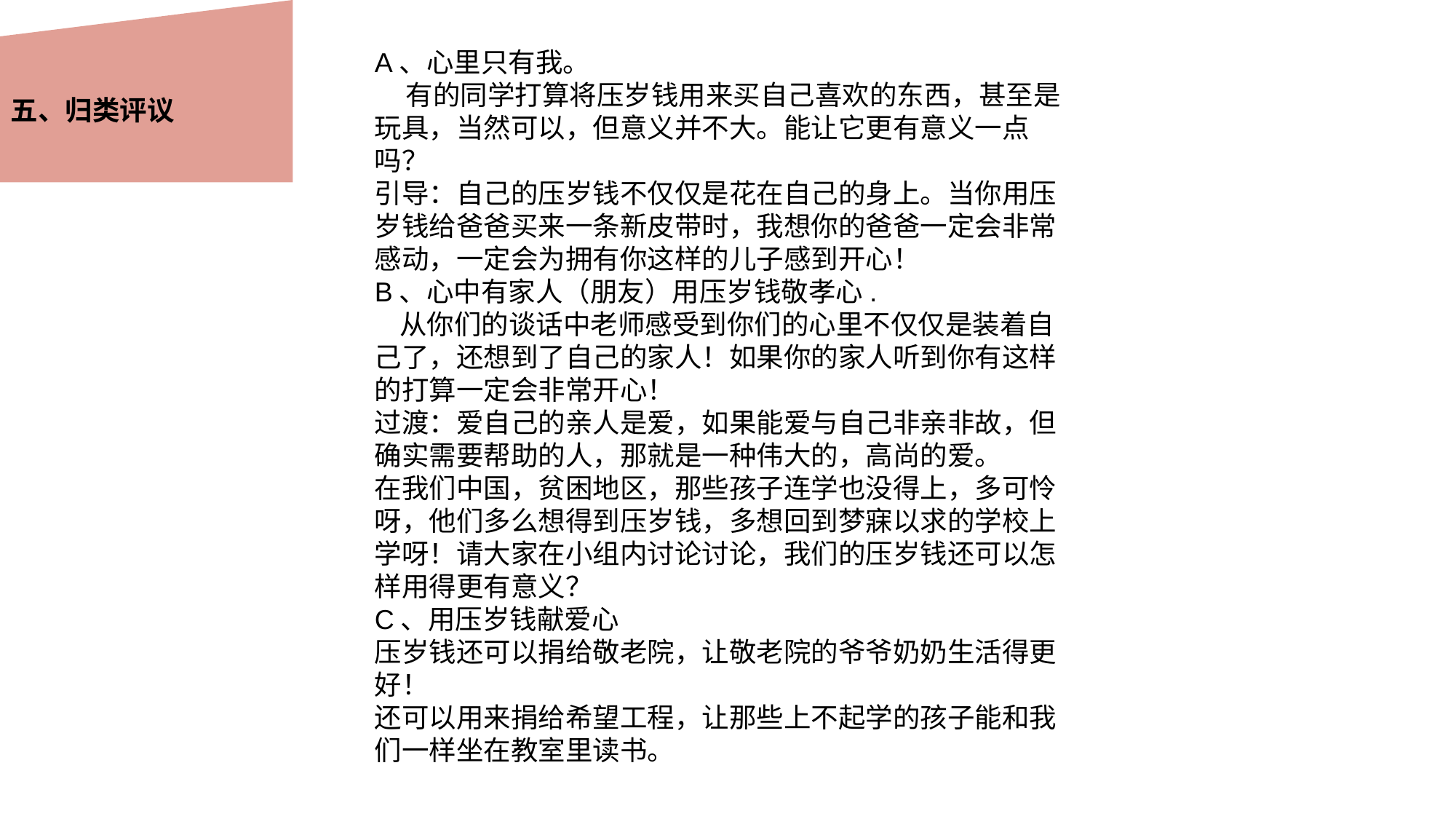

五、归类评议
A、心里只有我。
    有的同学打算将压岁钱用来买自己喜欢的东西，甚至是玩具，当然可以，但意义并不大。能让它更有意义一点吗？
引导：自己的压岁钱不仅仅是花在自己的身上。当你用压岁钱给爸爸买来一条新皮带时，我想你的爸爸一定会非常感动，一定会为拥有你这样的儿子感到开心！
B、心中有家人（朋友）用压岁钱敬孝心.
   从你们的谈话中老师感受到你们的心里不仅仅是装着自己了，还想到了自己的家人！如果你的家人听到你有这样的打算一定会非常开心！
过渡：爱自己的亲人是爱，如果能爱与自己非亲非故，但确实需要帮助的人，那就是一种伟大的，高尚的爱。
在我们中国，贫困地区，那些孩子连学也没得上，多可怜呀，他们多么想得到压岁钱，多想回到梦寐以求的学校上学呀！请大家在小组内讨论讨论，我们的压岁钱还可以怎样用得更有意义？
C、用压岁钱献爱心
压岁钱还可以捐给敬老院，让敬老院的爷爷奶奶生活得更好！
还可以用来捐给希望工程，让那些上不起学的孩子能和我们一样坐在教室里读书。